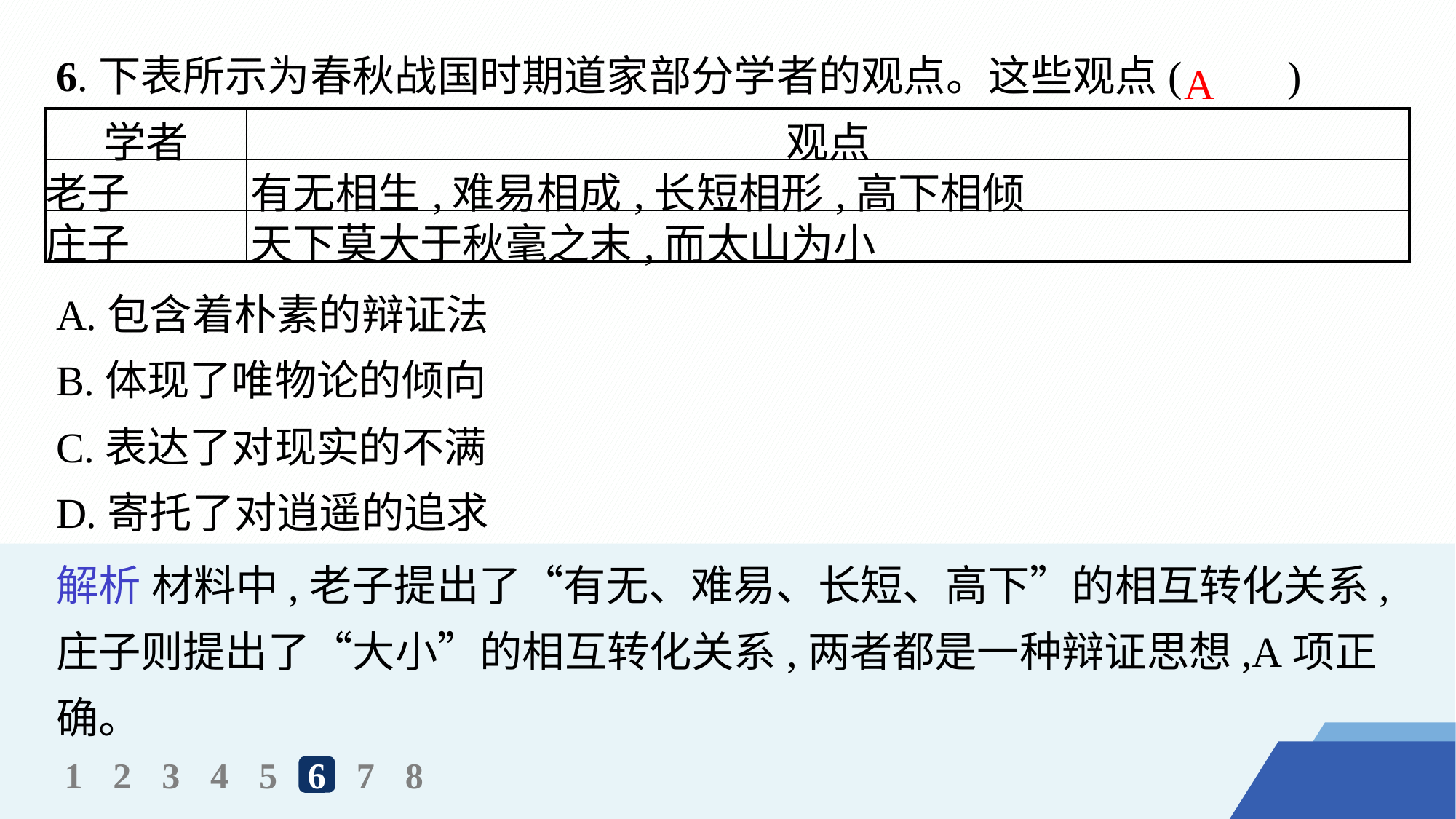

A
6.下表所示为春秋战国时期道家部分学者的观点。这些观点(　　)
| 学者 | 观点 |
| --- | --- |
| 老子 | 有无相生,难易相成,长短相形,高下相倾 |
| 庄子 | 天下莫大于秋毫之末,而太山为小 |
A.包含着朴素的辩证法
B.体现了唯物论的倾向
C.表达了对现实的不满
D.寄托了对逍遥的追求
解析 材料中,老子提出了“有无、难易、长短、高下”的相互转化关系,庄子则提出了“大小”的相互转化关系,两者都是一种辩证思想,A项正确。
1
2
3
4
5
6
7
8